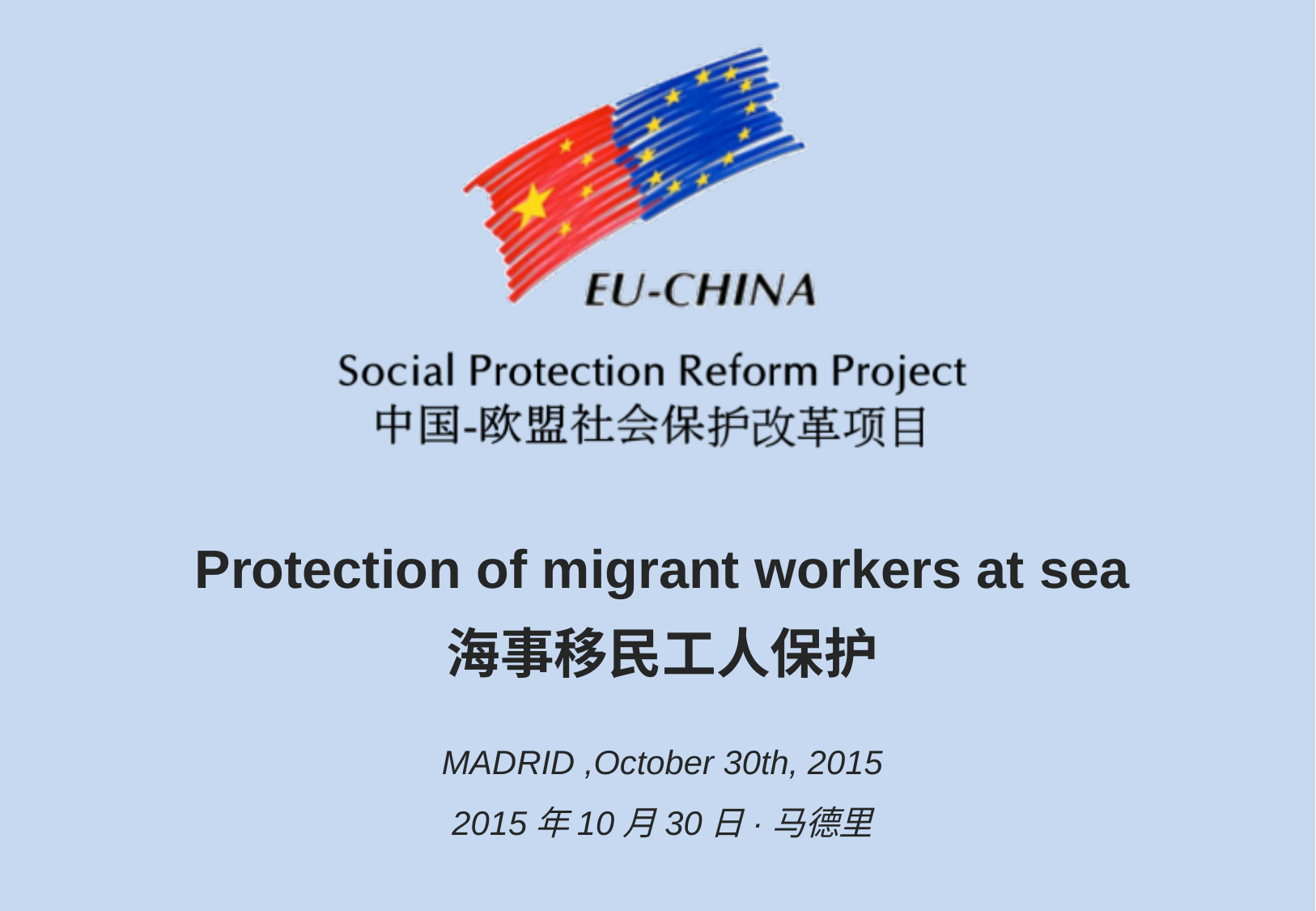

Protection of migrant workers at sea
海事移民工人保护

MADRID ,October 30th, 2015
2015年10月30日·马德里